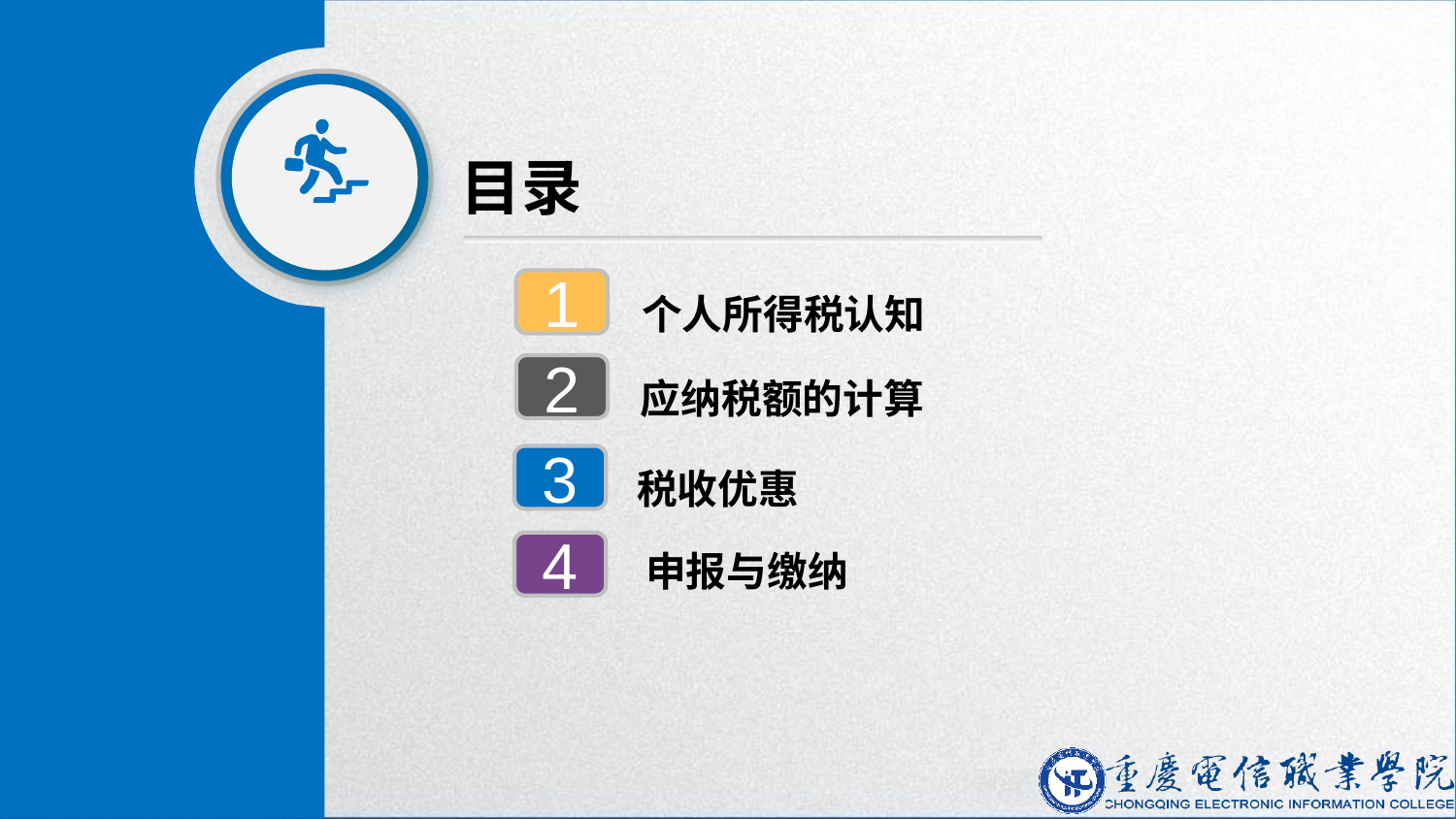

目录

1
个人所得税认知
2
应纳税额的计算
3
税收优惠
4

申报与缴纳